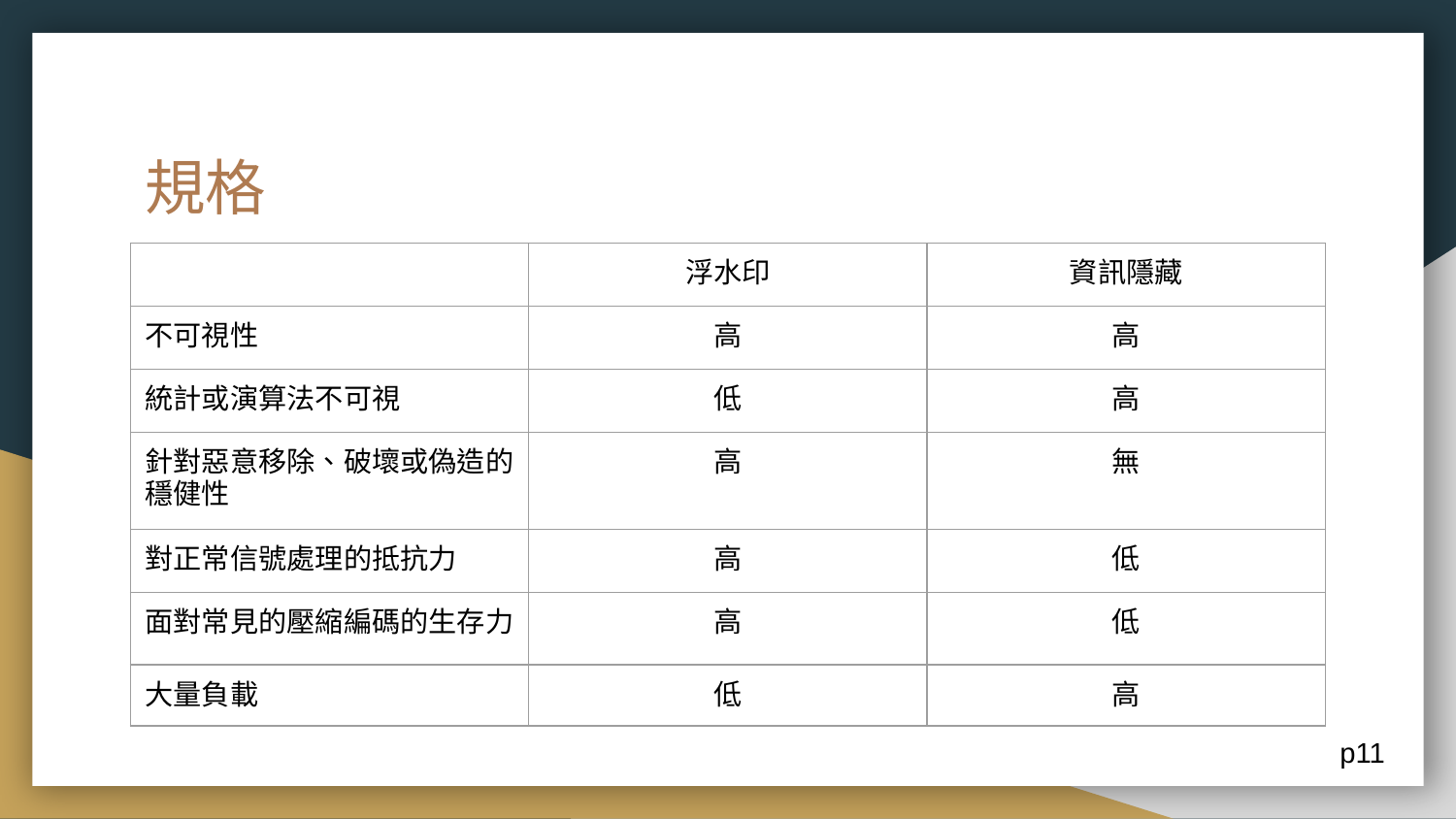

# 規格
|  | 浮水印 | 資訊隱藏 |
| --- | --- | --- |
| 不可視性 | 高 | 高 |
| 統計或演算法不可視 | 低 | 高 |
| 針對惡意移除、破壞或偽造的穩健性 | 高 | 無 |
| 對正常信號處理的抵抗力 | 高 | 低 |
| 面對常見的壓縮編碼的生存力 | 高 | 低 |
| 大量負載 | 低 | 高 |
p11